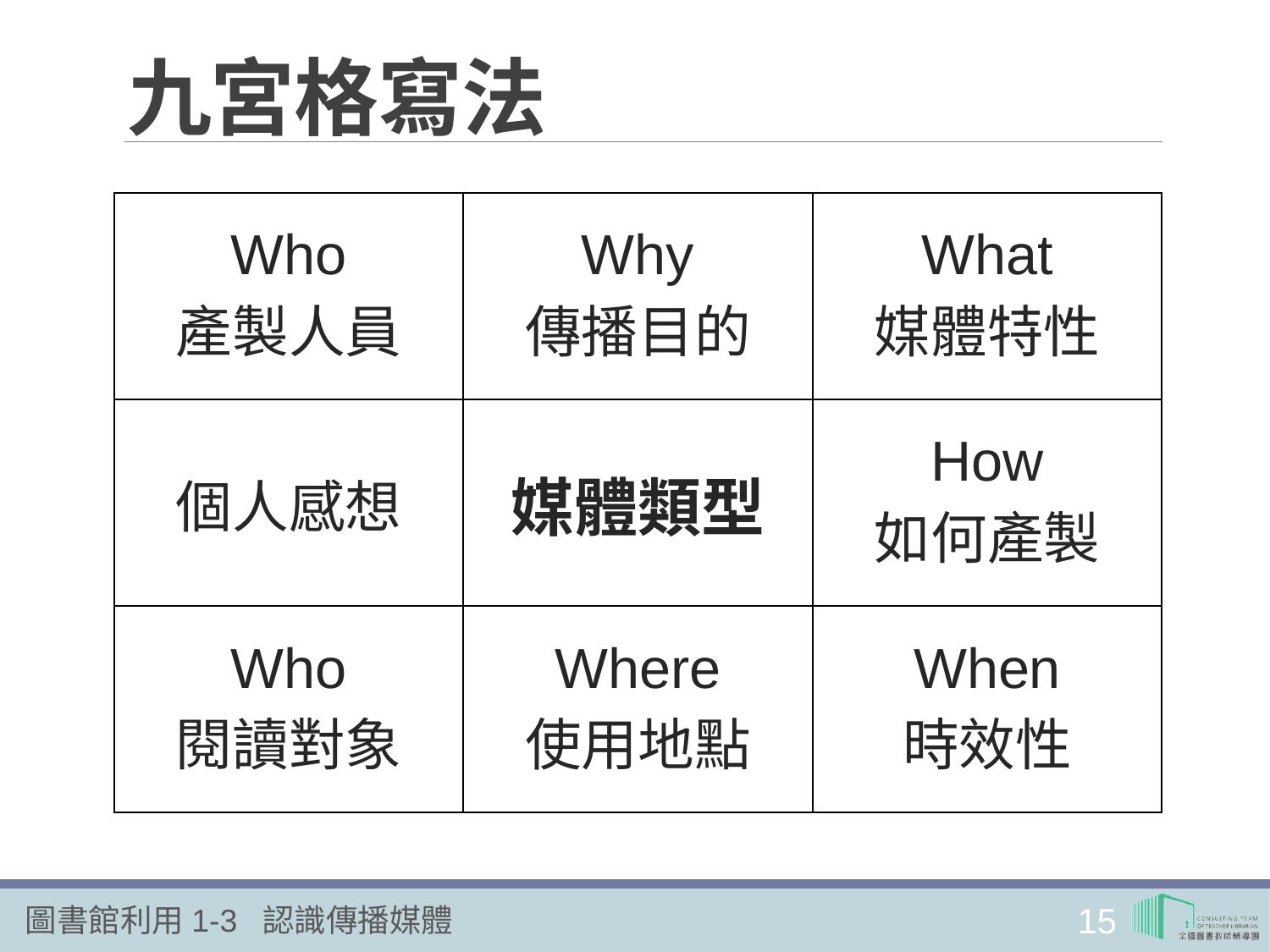

# 九宮格寫法
| Who 產製人員 | Why 傳播目的 | What 媒體特性 |
| --- | --- | --- |
| 個人感想 | 媒體類型 | How 如何產製 |
| Who 閱讀對象 | Where 使用地點 | When 時效性 |